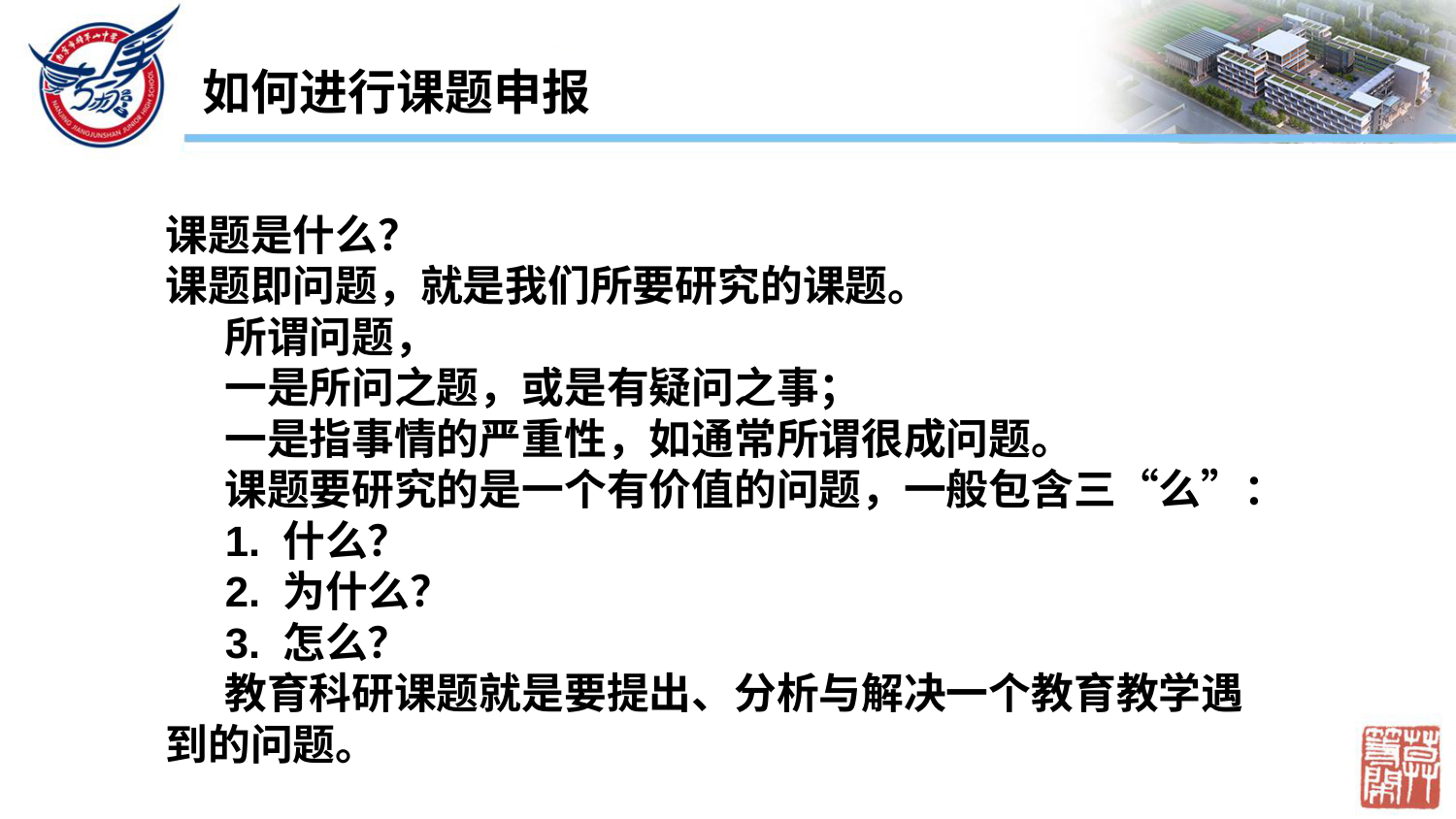

如何进行课题申报
课题是什么？
课题即问题，就是我们所要研究的课题。
     所谓问题，
     一是所问之题，或是有疑问之事；
     一是指事情的严重性，如通常所谓很成问题。
     课题要研究的是一个有价值的问题，一般包含三“么”：
     1. 什么？
     2. 为什么？
     3. 怎么？
     教育科研课题就是要提出、分析与解决一个教育教学遇到的问题。